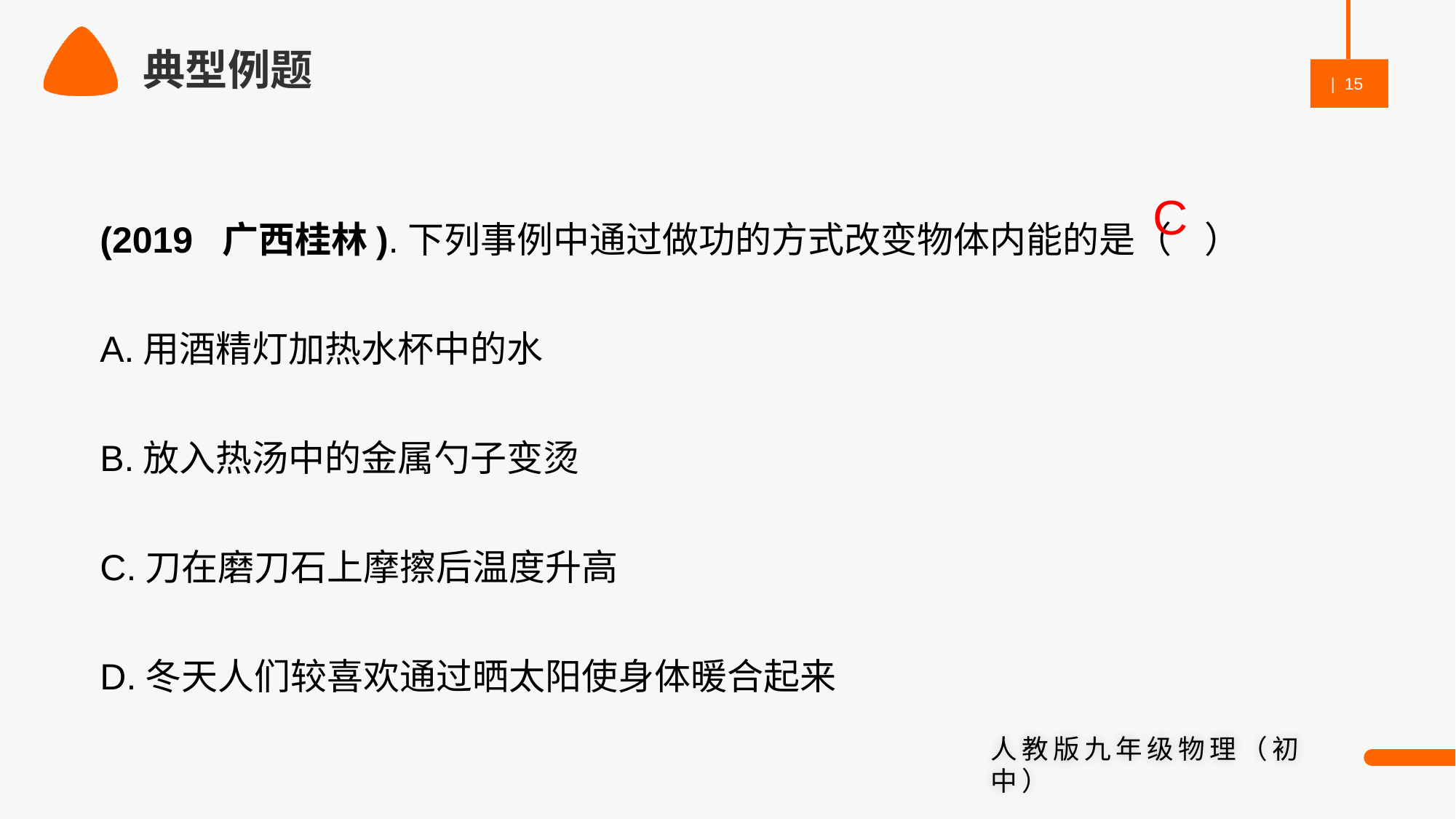

典型例题
(2019  广西桂林).下列事例中通过做功的方式改变物体内能的是（    ）
A.用酒精灯加热水杯中的水
B.放入热汤中的金属勺子变烫
C.刀在磨刀石上摩擦后温度升高
D.冬天人们较喜欢通过晒太阳使身体暖合起来
C